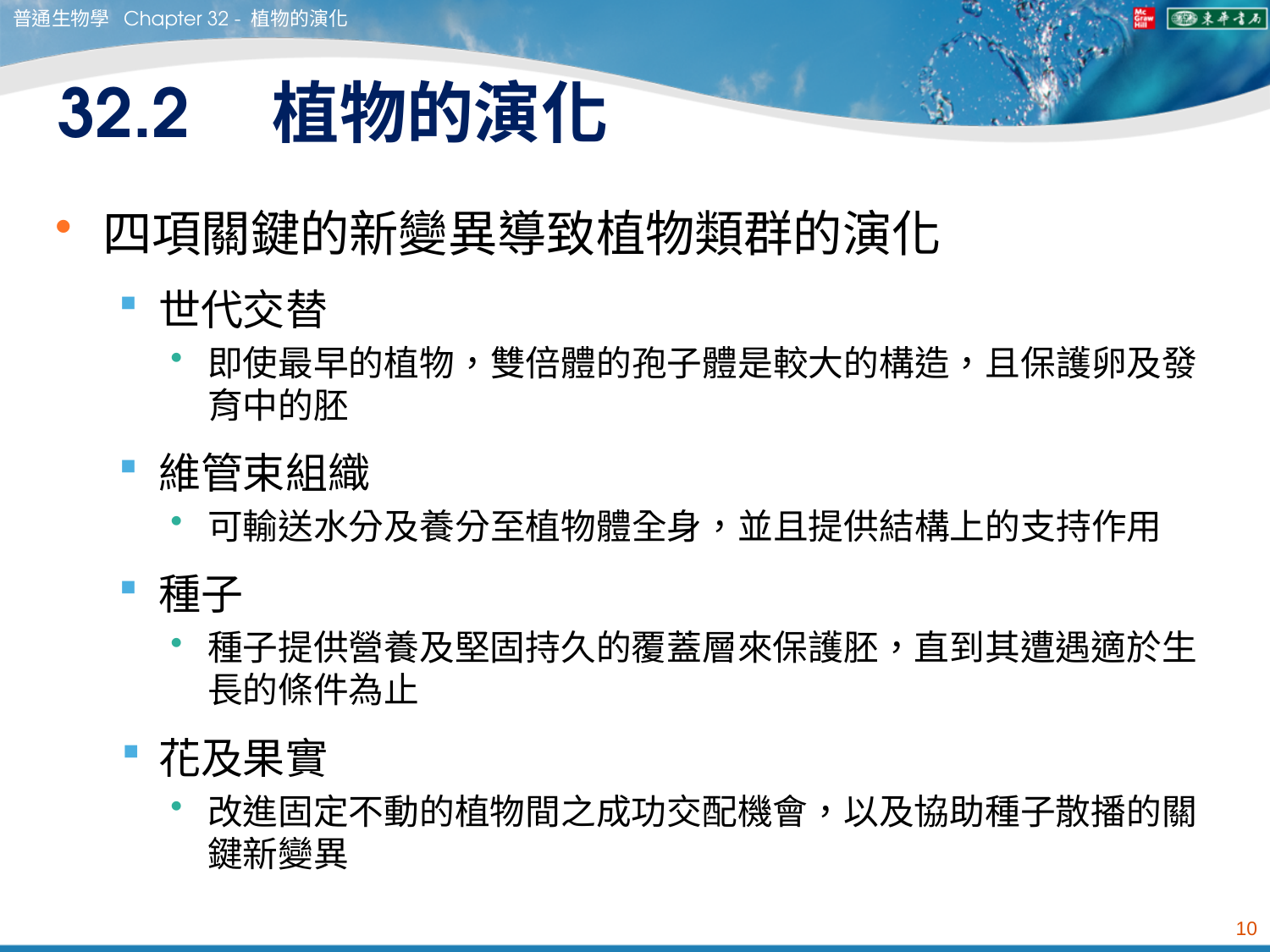

普通生物學  Chapter 32 - 植物的演化
# 32.2　植物的演化
四項關鍵的新變異導致植物類群的演化
世代交替
即使最早的植物，雙倍體的孢子體是較大的構造，且保護卵及發育中的胚
維管束組織
可輸送水分及養分至植物體全身，並且提供結構上的支持作用
種子
種子提供營養及堅固持久的覆蓋層來保護胚，直到其遭遇適於生長的條件為止
花及果實
改進固定不動的植物間之成功交配機會，以及協助種子散播的關鍵新變異
10